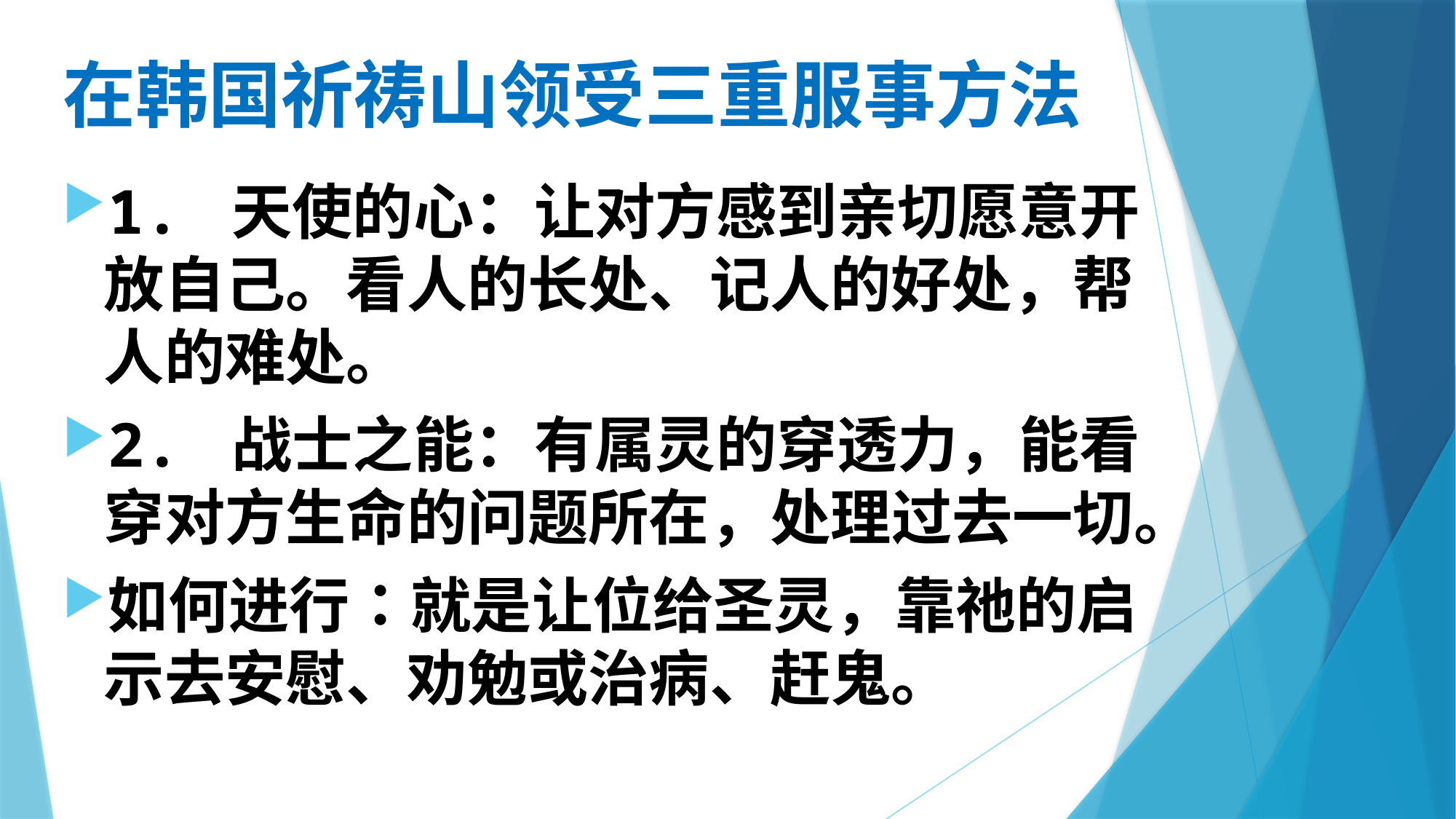

# 在韩国祈祷山领受三重服事方法
1. 天使的心：让对方感到亲切愿意开放自己。看人的长处、记人的好处，帮人的难处。
2. 战士之能：有属灵的穿透力，能看穿对方生命的问题所在，处理过去一切。
如何进行：就是让位给圣灵，靠祂的启示去安慰、劝勉或治病、赶鬼。